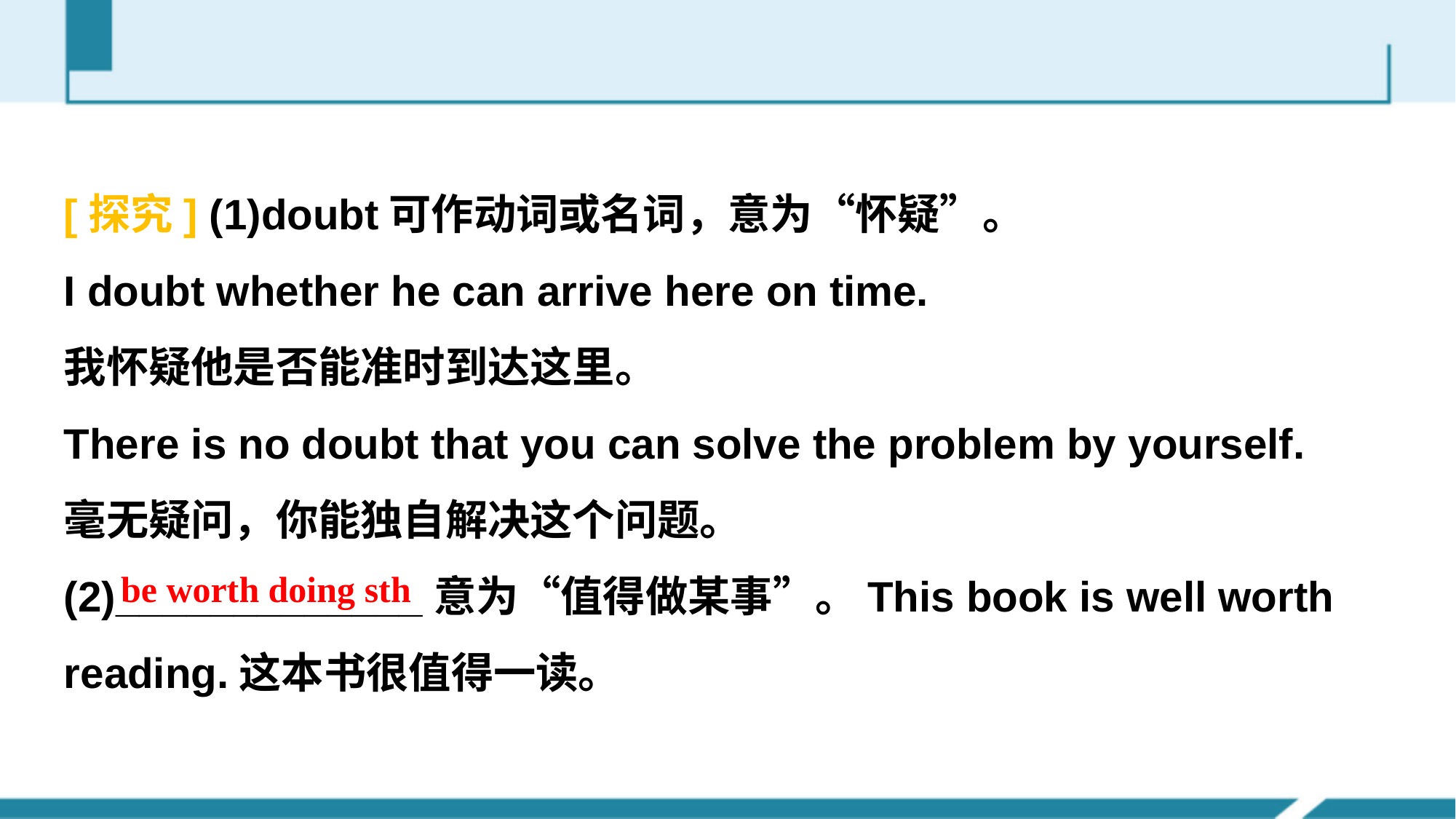

#
[探究] (1)doubt可作动词或名词，意为“怀疑”。
I doubt whether he can arrive here on time.
我怀疑他是否能准时到达这里。
There is no doubt that you can solve the problem by yourself.
毫无疑问，你能独自解决这个问题。
(2)_____________意为“值得做某事”。This book is well worth reading.这本书很值得一读。
be worth doing sth